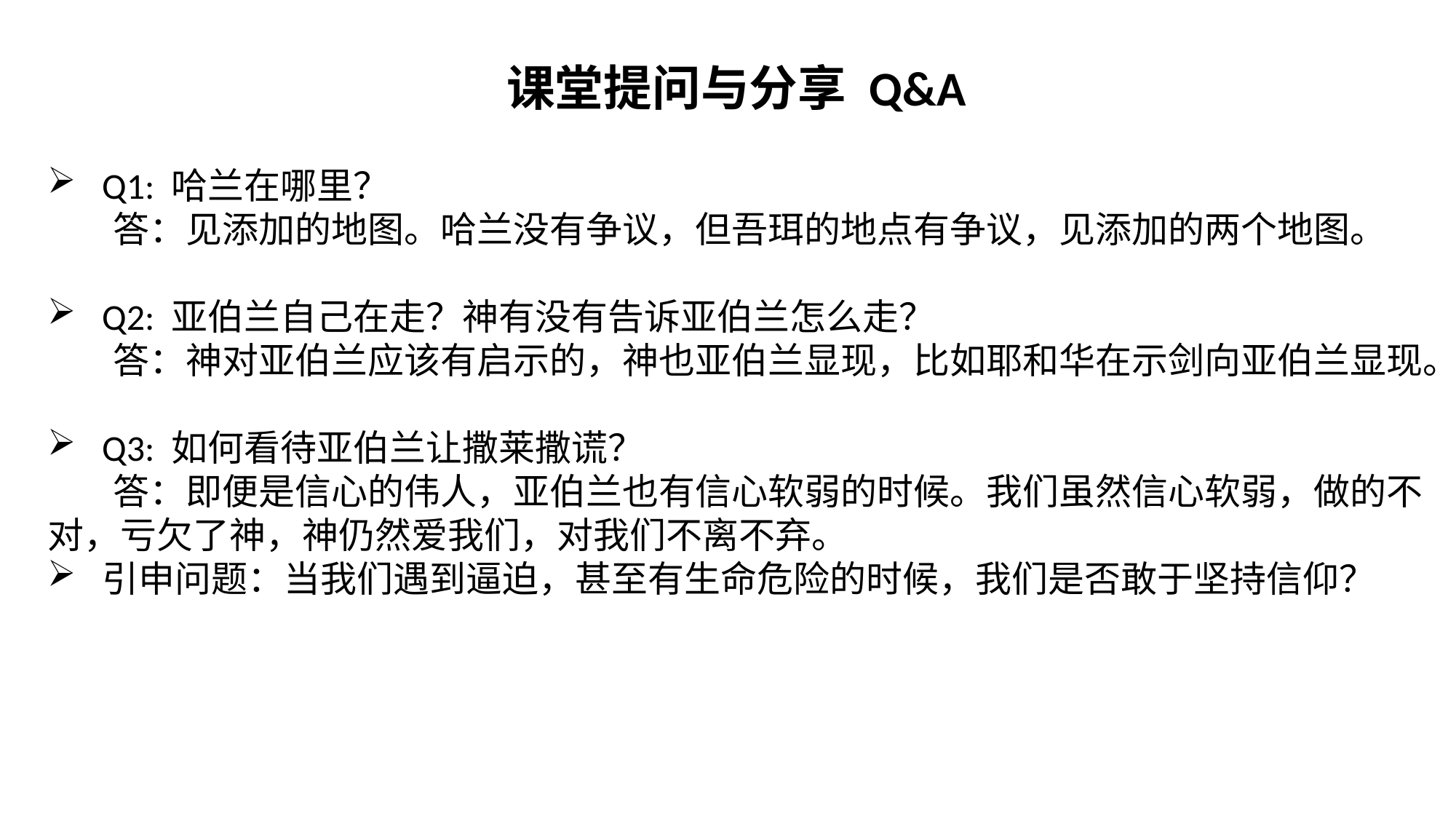

课堂提问与分享 Q&A

Q1: 哈兰在哪里？
       答：见添加的地图。哈兰没有争议，但吾珥的地点有争议，见添加的两个地图。

Q2: 亚伯兰自己在走？神有没有告诉亚伯兰怎么走？
       答：神对亚伯兰应该有启示的，神也亚伯兰显现，比如耶和华在示剑向亚伯兰显现。

Q3: 如何看待亚伯兰让撒莱撒谎？
       答：即便是信心的伟人，亚伯兰也有信心软弱的时候。我们虽然信心软弱，做的不对，亏欠了神，神仍然爱我们，对我们不离不弃。
引申问题：当我们遇到逼迫，甚至有生命危险的时候，我们是否敢于坚持信仰？